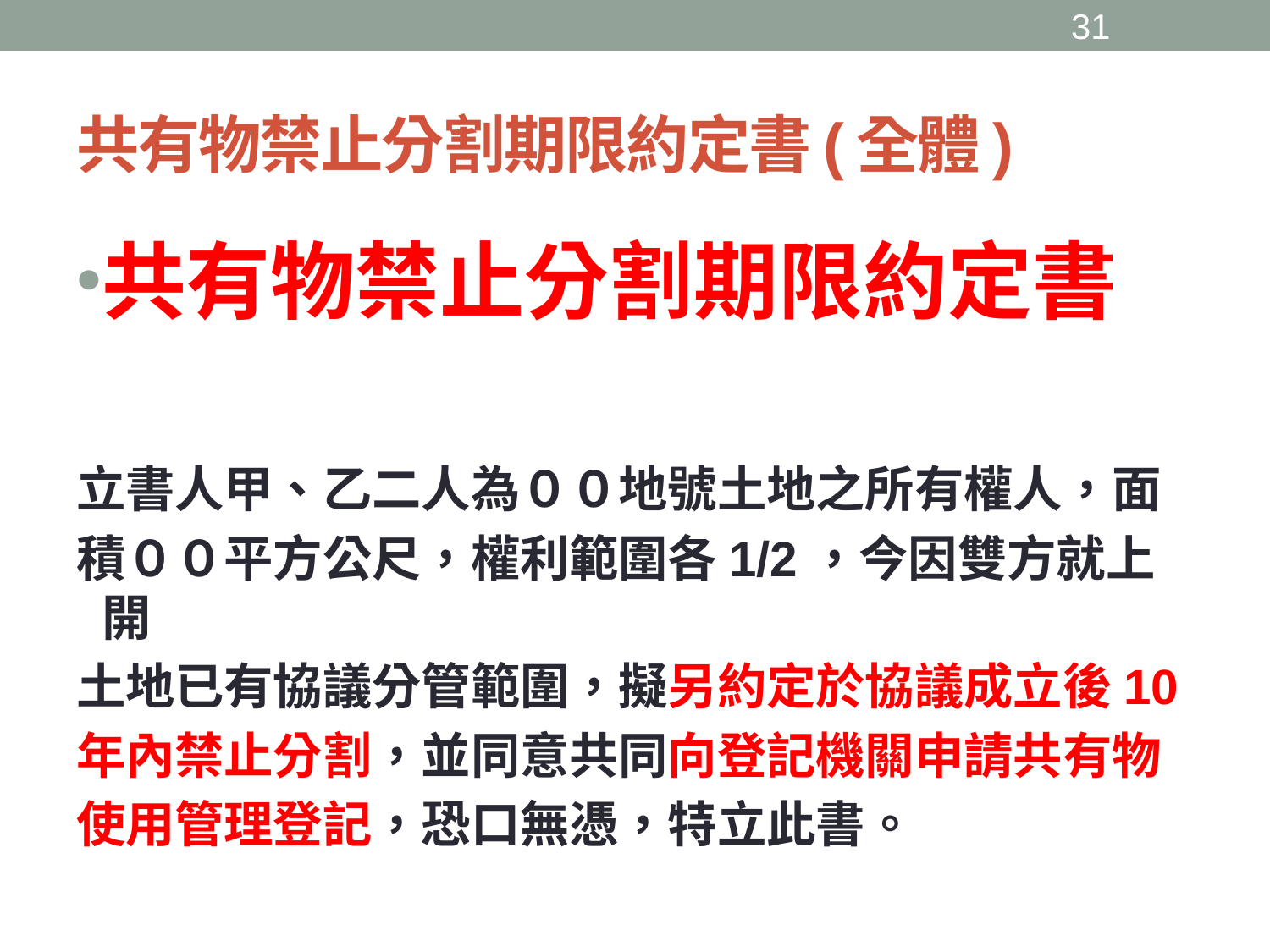

31
# 共有物禁止分割期限約定書(全體)
共有物禁止分割期限約定書

立書人甲、乙二人為００地號土地之所有權人，面
積００平方公尺，權利範圍各1/2，今因雙方就上開
土地已有協議分管範圍，擬另約定於協議成立後10
年內禁止分割，並同意共同向登記機關申請共有物
使用管理登記，恐口無憑，特立此書。